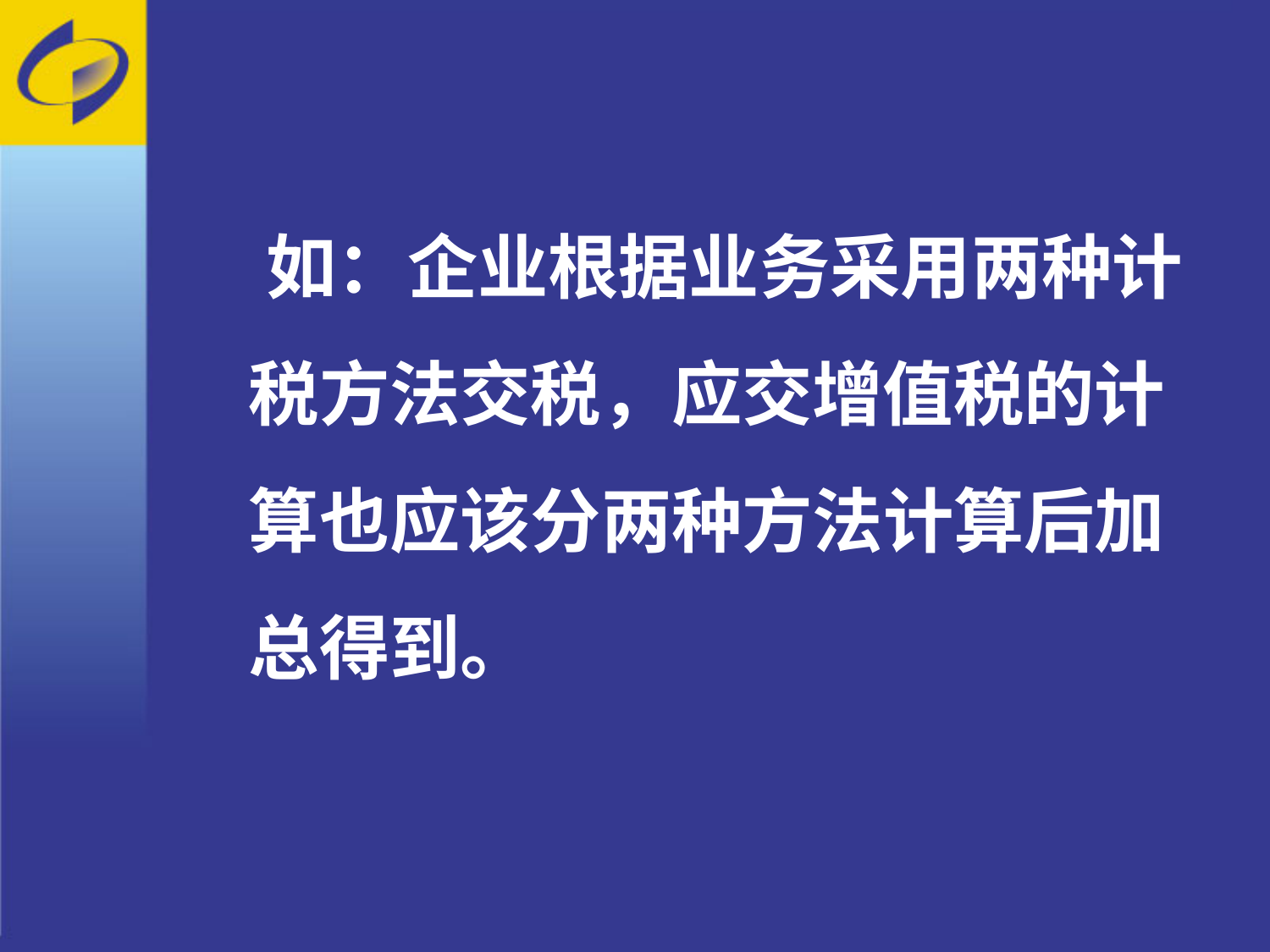

如：企业根据业务采用两种计税方法交税，应交增值税的计算也应该分两种方法计算后加总得到。